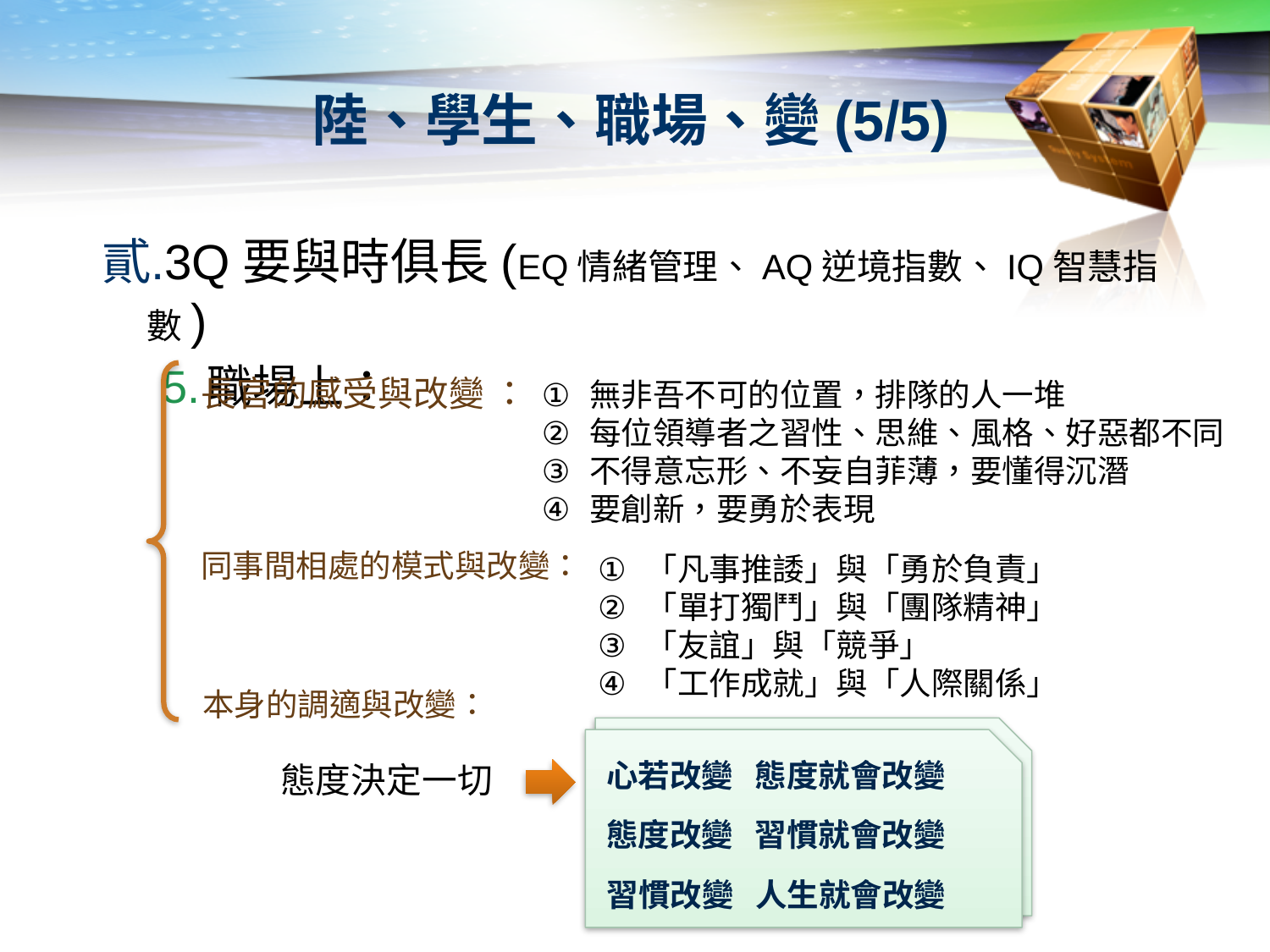

# 陸、學生、職場、變(5/5)
3Q要與時俱長(EQ情緒管理、AQ逆境指數、IQ智慧指數)
職場上：

長官的感受與改變 ：

態度決定一切
心若改變   態度就會改變

態度改變   習慣就會改變
習慣改變   人生就會改變

無非吾不可的位置，排隊的人一堆
每位領導者之習性、思維、風格、好惡都不同
不得意忘形、不妄自菲薄，要懂得沉潛
要創新，要勇於表現
同事間相處的模式與改變：
「凡事推諉」與「勇於負責」
「單打獨鬥」與「團隊精神」
「友誼」與「競爭」
「工作成就」與「人際關係」
本身的調適與改變：